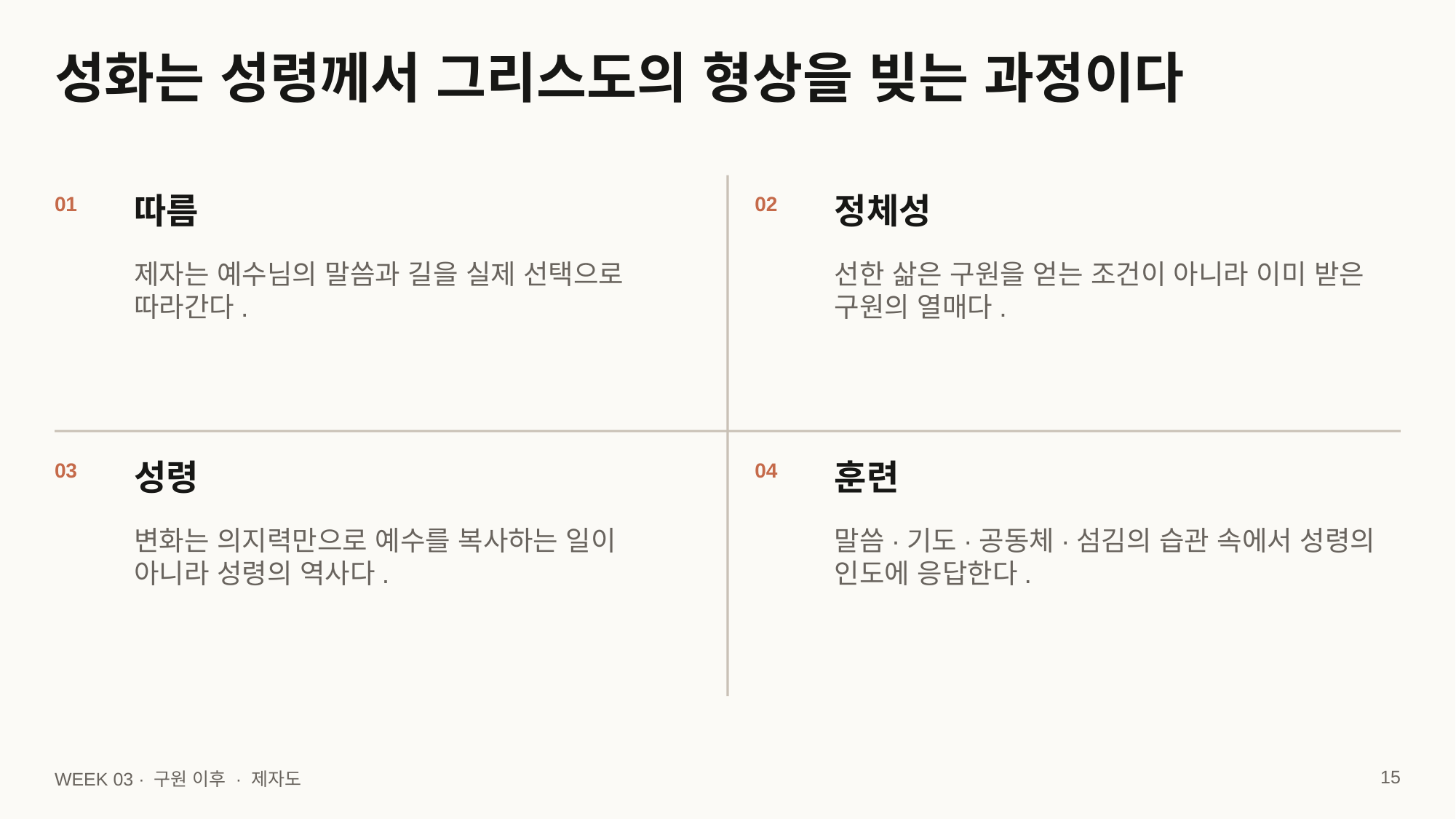

성화는 성령께서 그리스도의 형상을 빚는 과정이다

따름
정체성
01
02
제자는 예수님의 말씀과 길을 실제 선택으로 따라간다.
선한 삶은 구원을 얻는 조건이 아니라 이미 받은 구원의 열매다.

성령
훈련
03
04
변화는 의지력만으로 예수를 복사하는 일이 아니라 성령의 역사다.
말씀·기도·공동체·섬김의 습관 속에서 성령의 인도에 응답한다.
15
WEEK 03 · 구원 이후 · 제자도